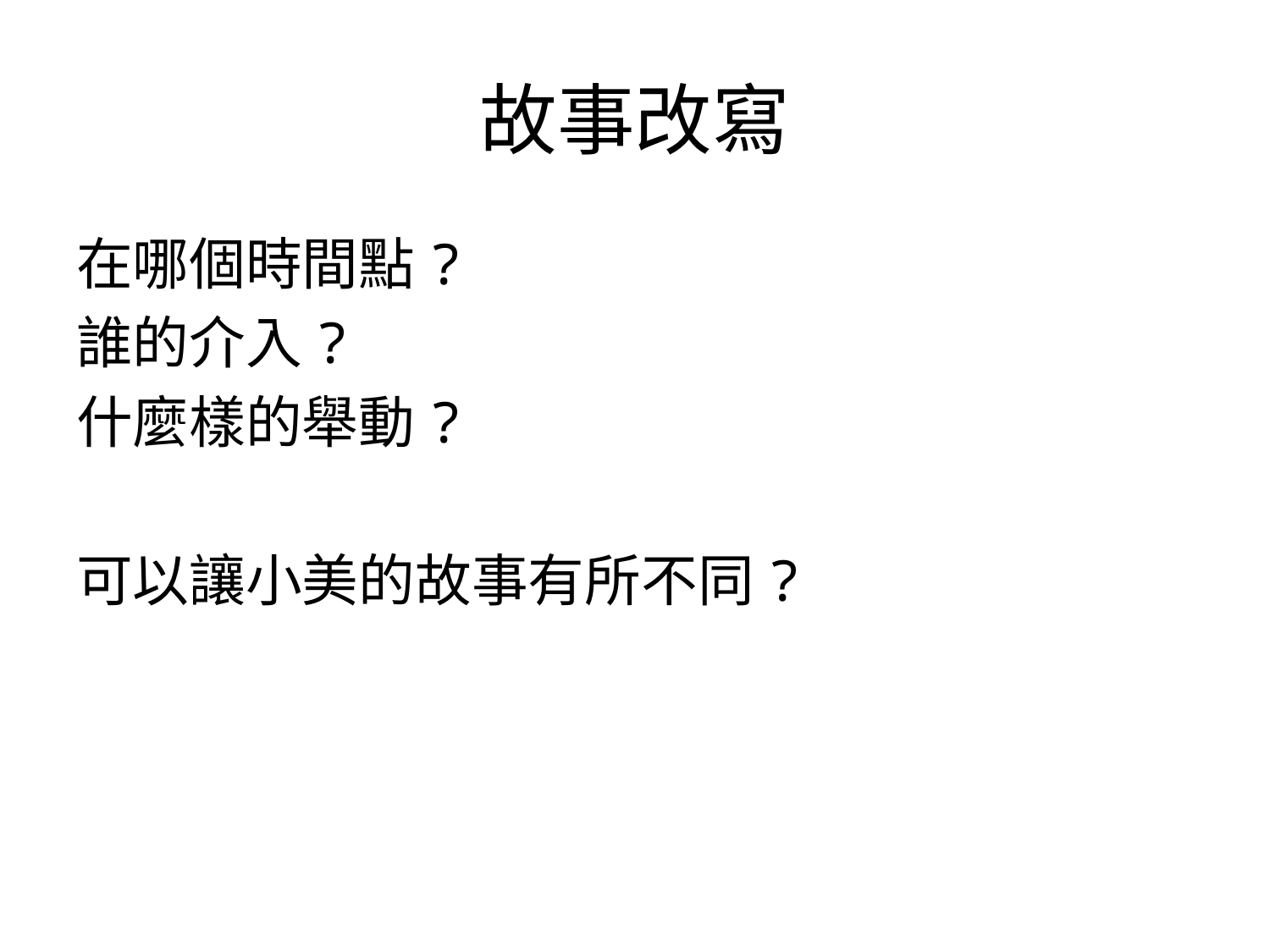

# 故事改寫
在哪個時間點?
誰的介入?
什麼樣的舉動?

可以讓小美的故事有所不同?